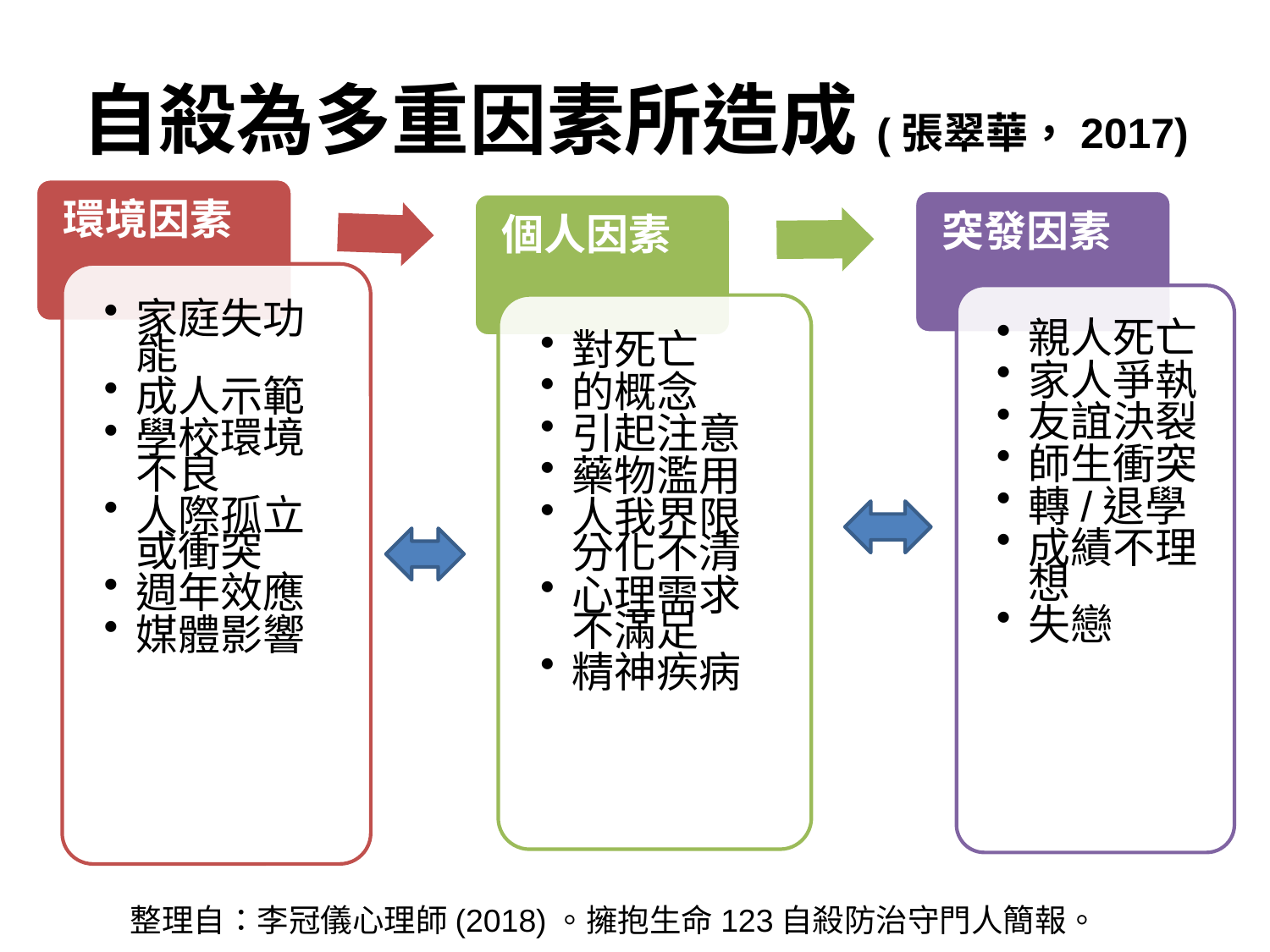

# 自殺為多重因素所造成(張翠華，2017)
環境因素
家庭失功能
成人示範
學校環境不良
人際孤立或衝突
週年效應
媒體影響

個人因素
對死亡
的概念
引起注意
藥物濫用
人我界限分化不清
心理需求不滿足
精神疾病

突發因素
親人死亡
家人爭執
友誼決裂
師生衝突
轉/退學
成績不理想
失戀

整理自：李冠儀心理師(2018)。擁抱生命123自殺防治守門人簡報。